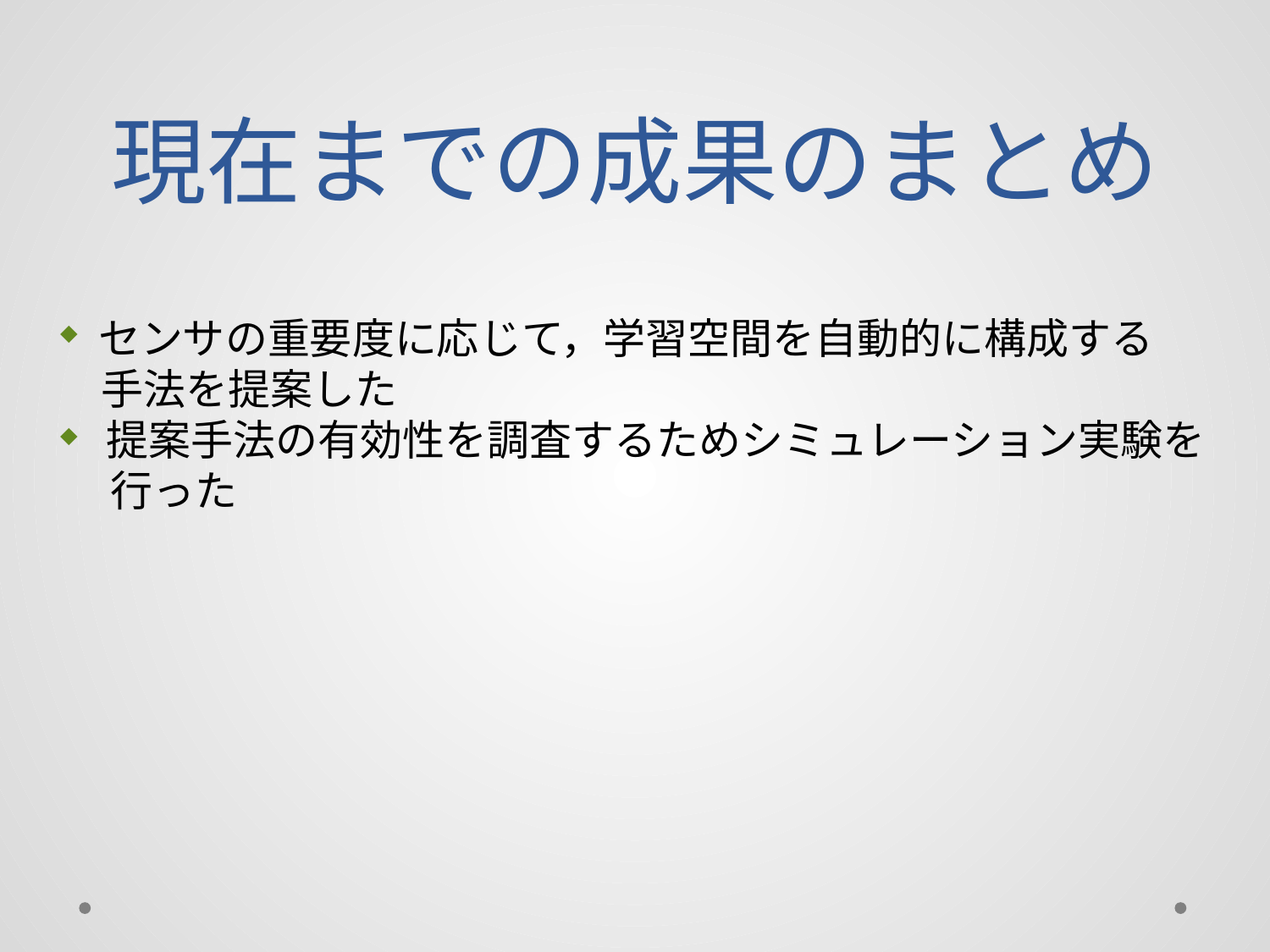

# 現在までの成果のまとめ
センサの重要度に応じて，学習空間を自動的に構成する
　手法を提案した
提案手法の有効性を調査するためシミュレーション実験を
　 行った